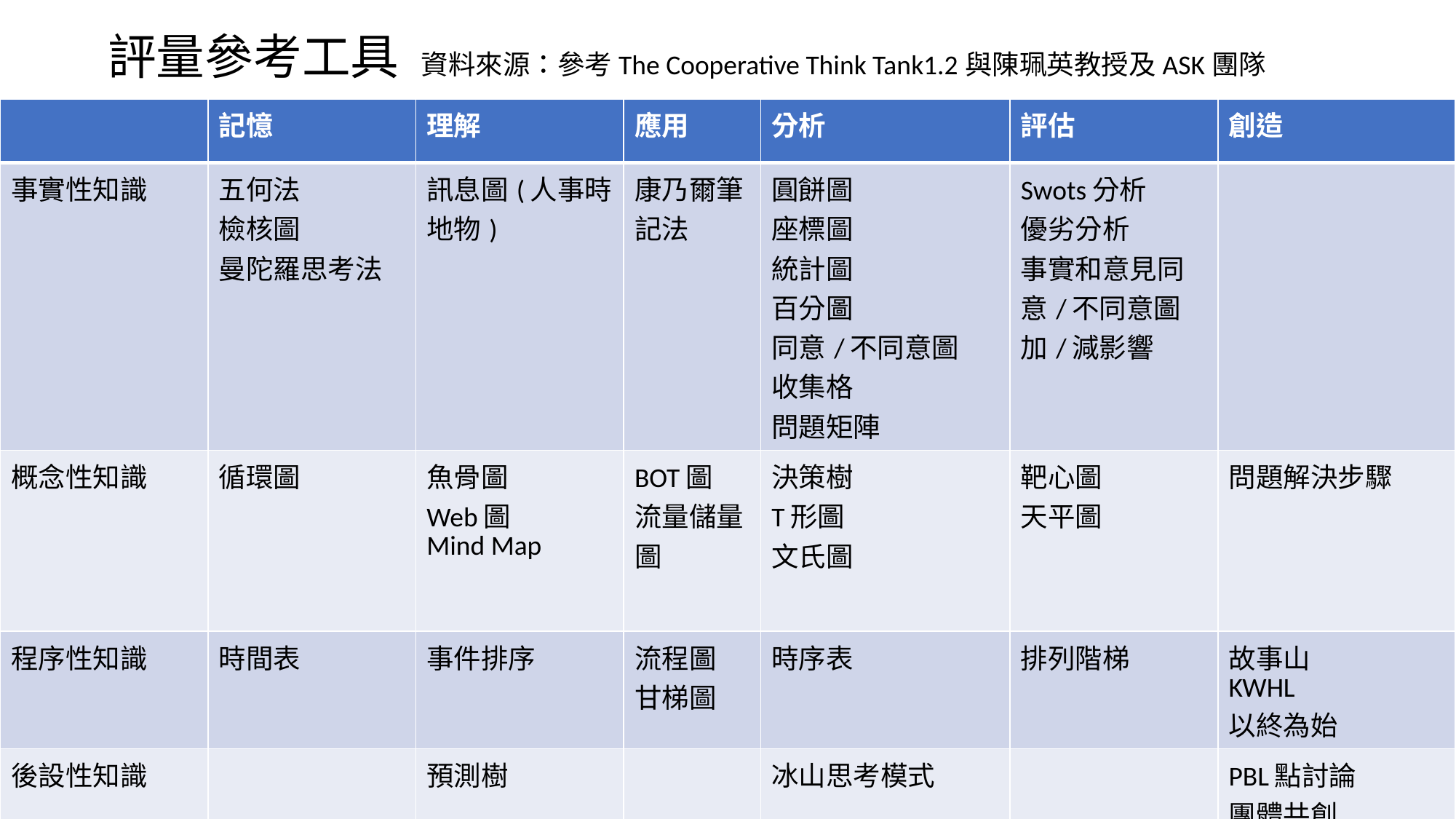

# 評量參考工具  資料來源：參考The Cooperative Think Tank1.2與陳珮英教授及ASK團隊
|  | 記憶 | 理解 | 應用 | 分析 | 評估 | 創造 |
| --- | --- | --- | --- | --- | --- | --- |
| 事實性知識 | 五何法 檢核圖 曼陀羅思考法 | 訊息圖(人事時地物) | 康乃爾筆記法 | 圓餅圖 座標圖 統計圖 百分圖 同意/不同意圖 收集格 問題矩陣 | Swots分析 優劣分析 事實和意見同意/不同意圖 加/減影響 |  |
| 概念性知識 | 循環圖 | 魚骨圖 Web圖 Mind Map | BOT圖 流量儲量圖 | 決策樹 T形圖 文氏圖 | 靶心圖 天平圖 | 問題解決步驟 |
| 程序性知識 | 時間表 | 事件排序 | 流程圖 甘梯圖 | 時序表 | 排列階梯 | 故事山 KWHL 以終為始 |
| 後設性知識 |  | 預測樹 |  | 冰山思考模式 |  | PBL點討論 團體共創 格子圖 |
72